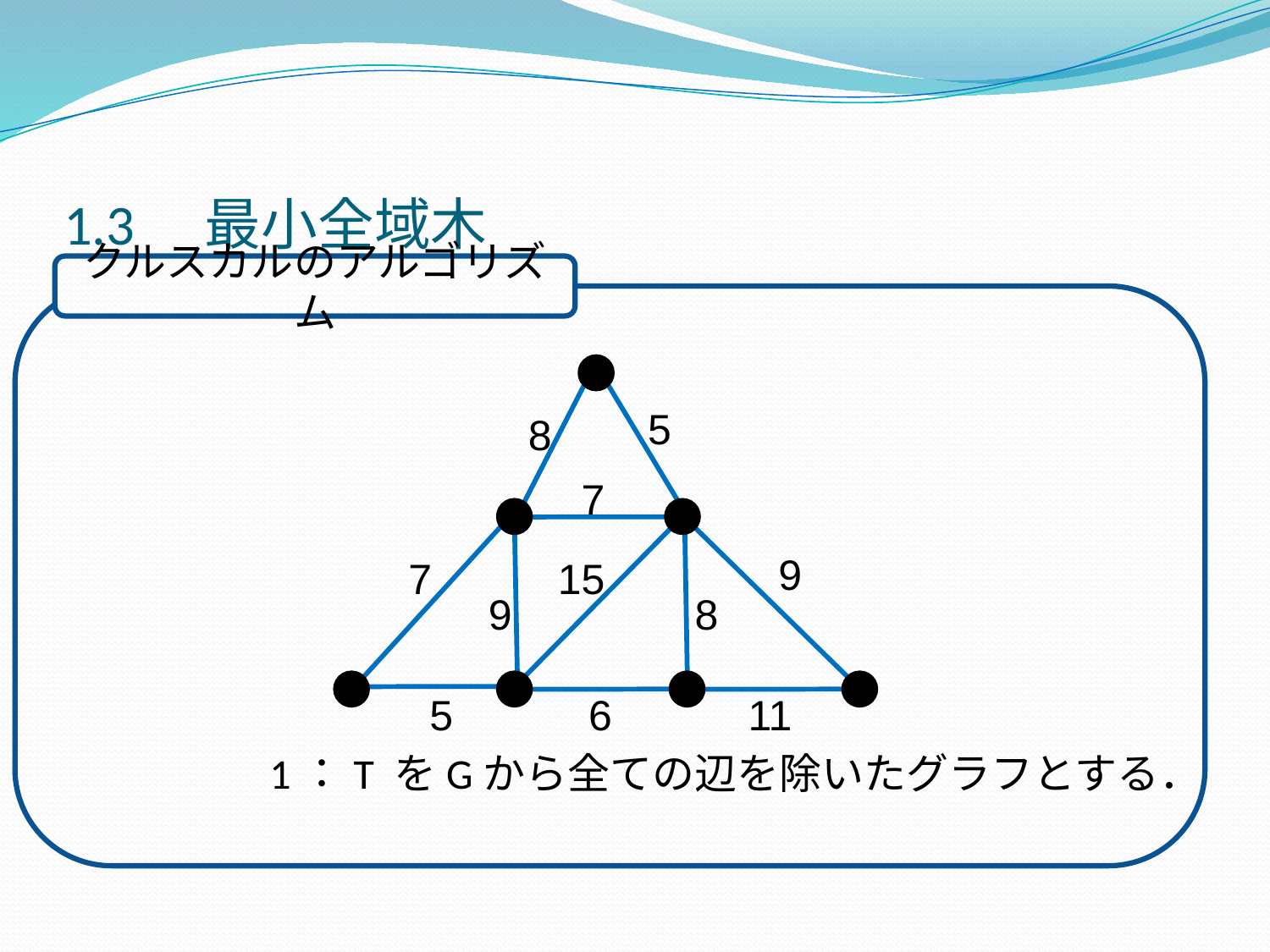

# 1.3　最小全域木
クルスカルのアルゴリズム

                   　1：T をGから全ての辺を除いたグラフとする．

5
8
7
9
7
15
8
9
5
6
11